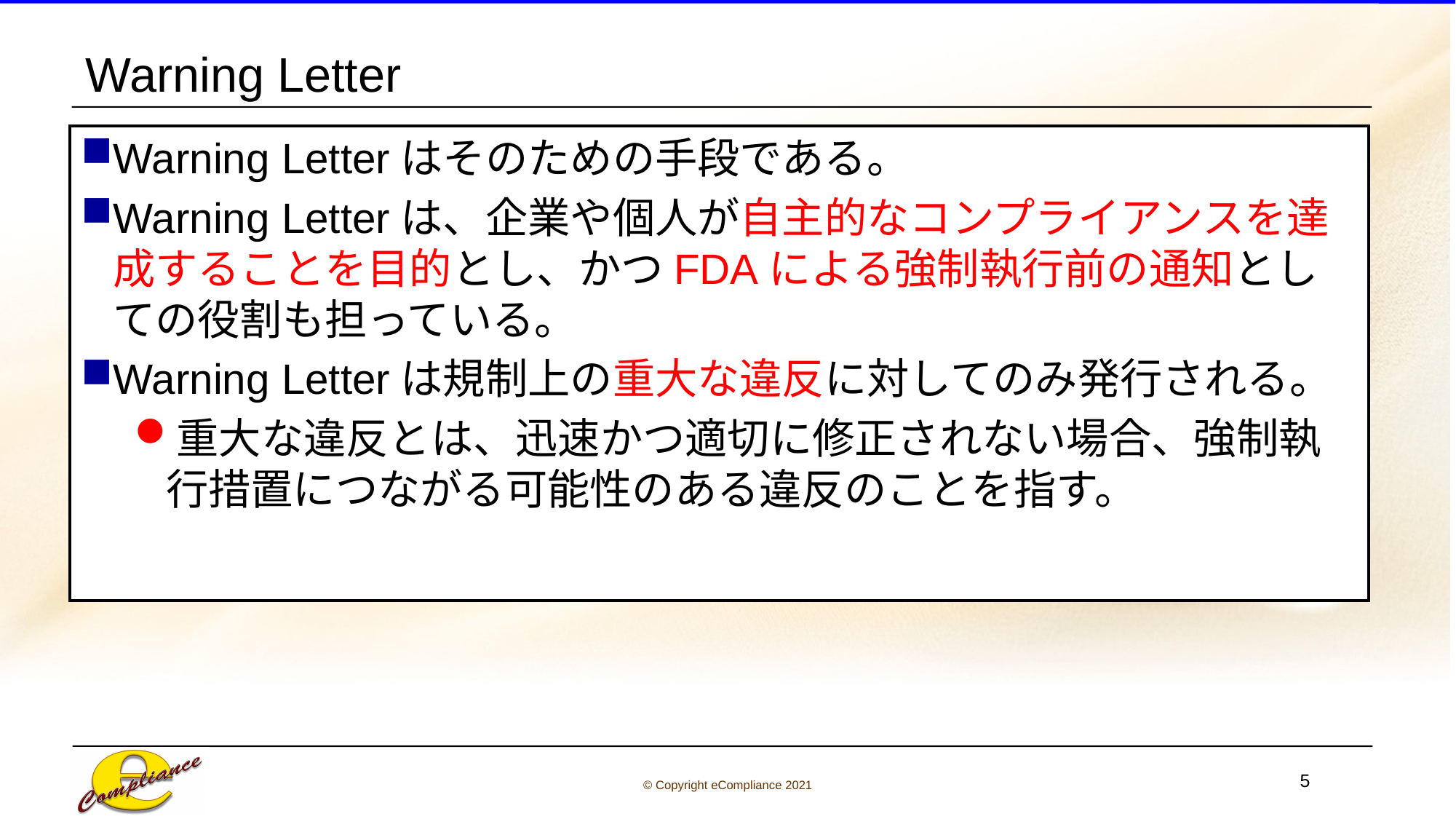

# Warning Letter
Warning Letterはそのための手段である。
Warning Letterは、企業や個人が自主的なコンプライアンスを達成することを目的とし、かつFDAによる強制執行前の通知としての役割も担っている。
Warning Letterは規制上の重大な違反に対してのみ発行される。
重大な違反とは、迅速かつ適切に修正されない場合、強制執行措置につながる可能性のある違反のことを指す。